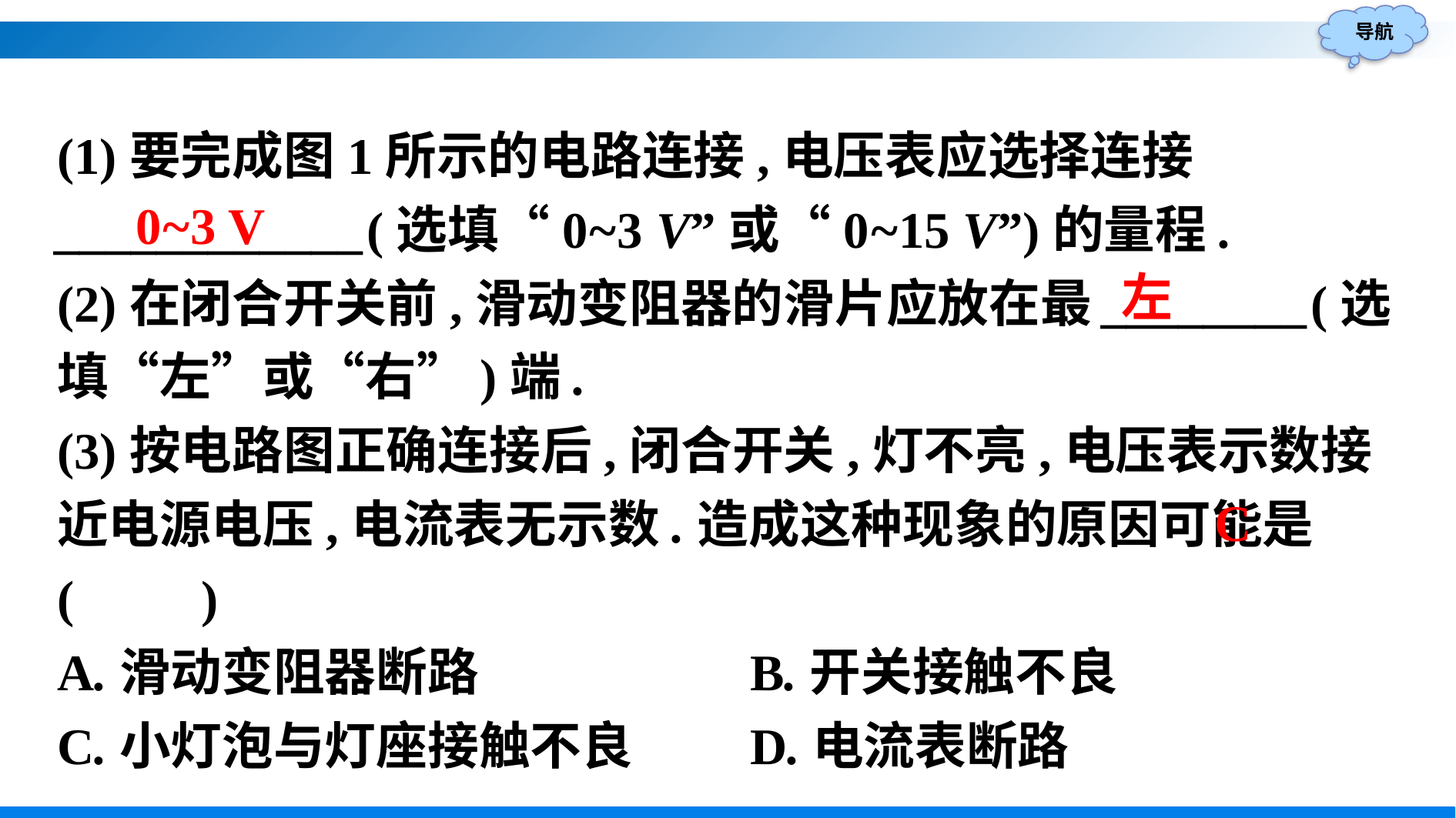

(1)要完成图1所示的电路连接,电压表应选择连接____________(选填“0~3 V”或“0~15 V”)的量程.
(2)在闭合开关前,滑动变阻器的滑片应放在最________(选填“左”或“右”)端.
(3)按电路图正确连接后,闭合开关,灯不亮,电压表示数接近电源电压,电流表无示数.造成这种现象的原因可能是(　　)
A.滑动变阻器断路			B.开关接触不良
C.小灯泡与灯座接触不良		D.电流表断路
0~3 V
左
C